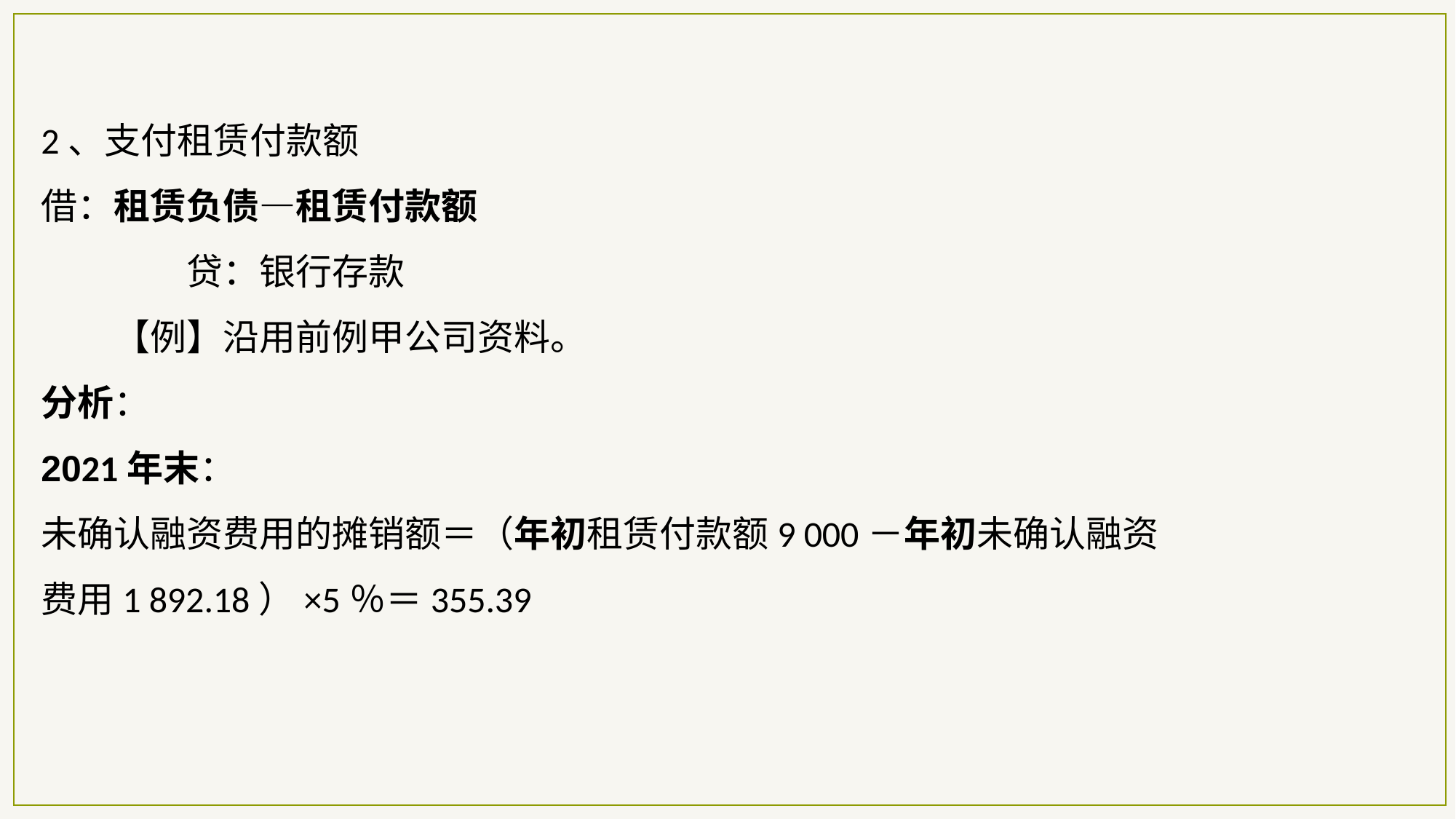

2、支付租赁付款额
借：租赁负债—租赁付款额
　　　　贷：银行存款
　　【例】沿用前例甲公司资料。
分析：
2021年末：
未确认融资费用的摊销额＝（年初租赁付款额9 000－年初未确认融资费用1 892.18）×5％＝355.39